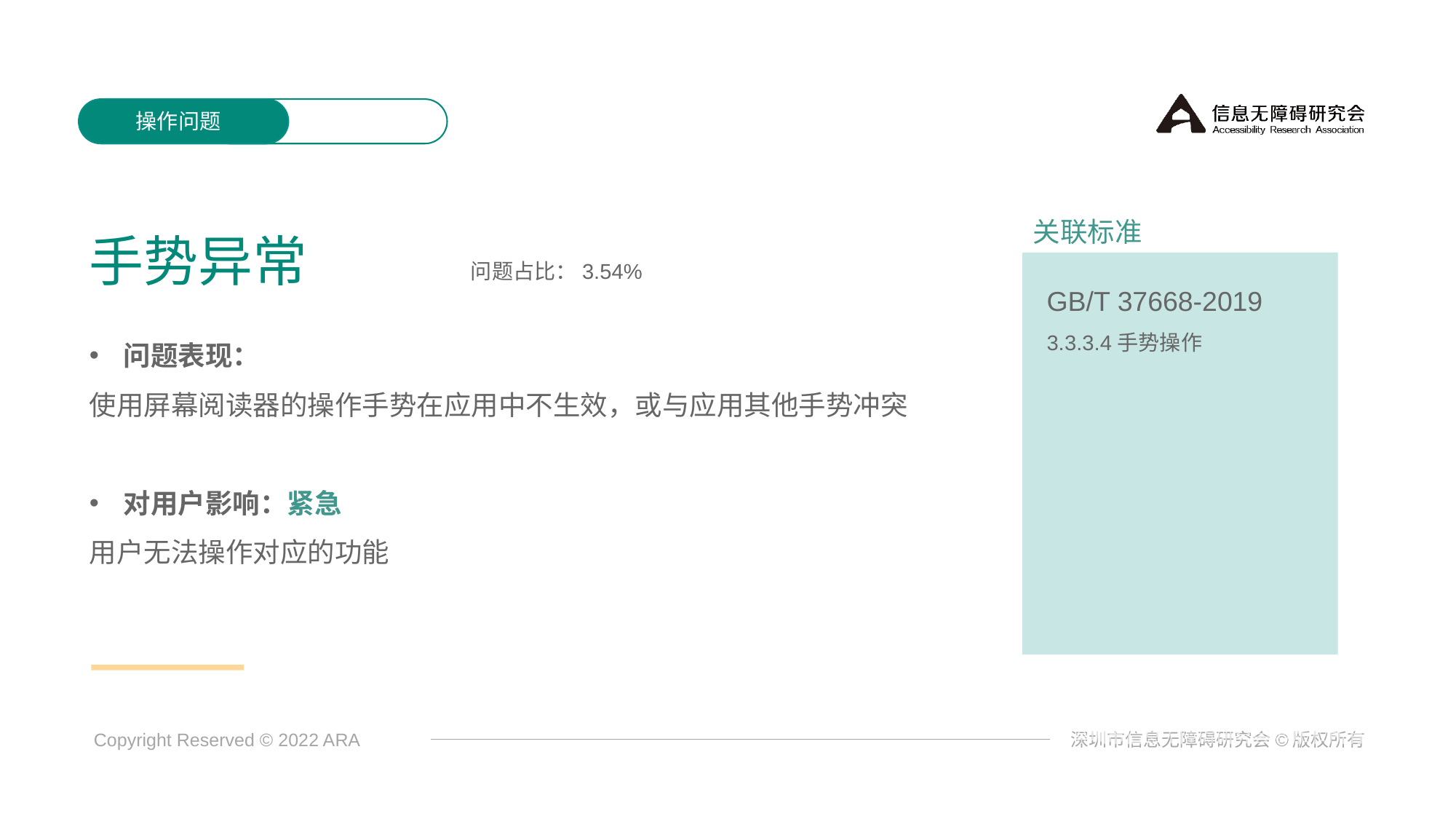

操作问题
关联标准
手势异常
问题占比：3.54%

GB/T 37668-2019
3.3.3.4手势操作
问题表现：
使用屏幕阅读器的操作手势在应用中不生效，或与应用其他手势冲突

对用户影响：紧急
用户无法操作对应的功能

深圳市信息无障碍研究会©版权所有